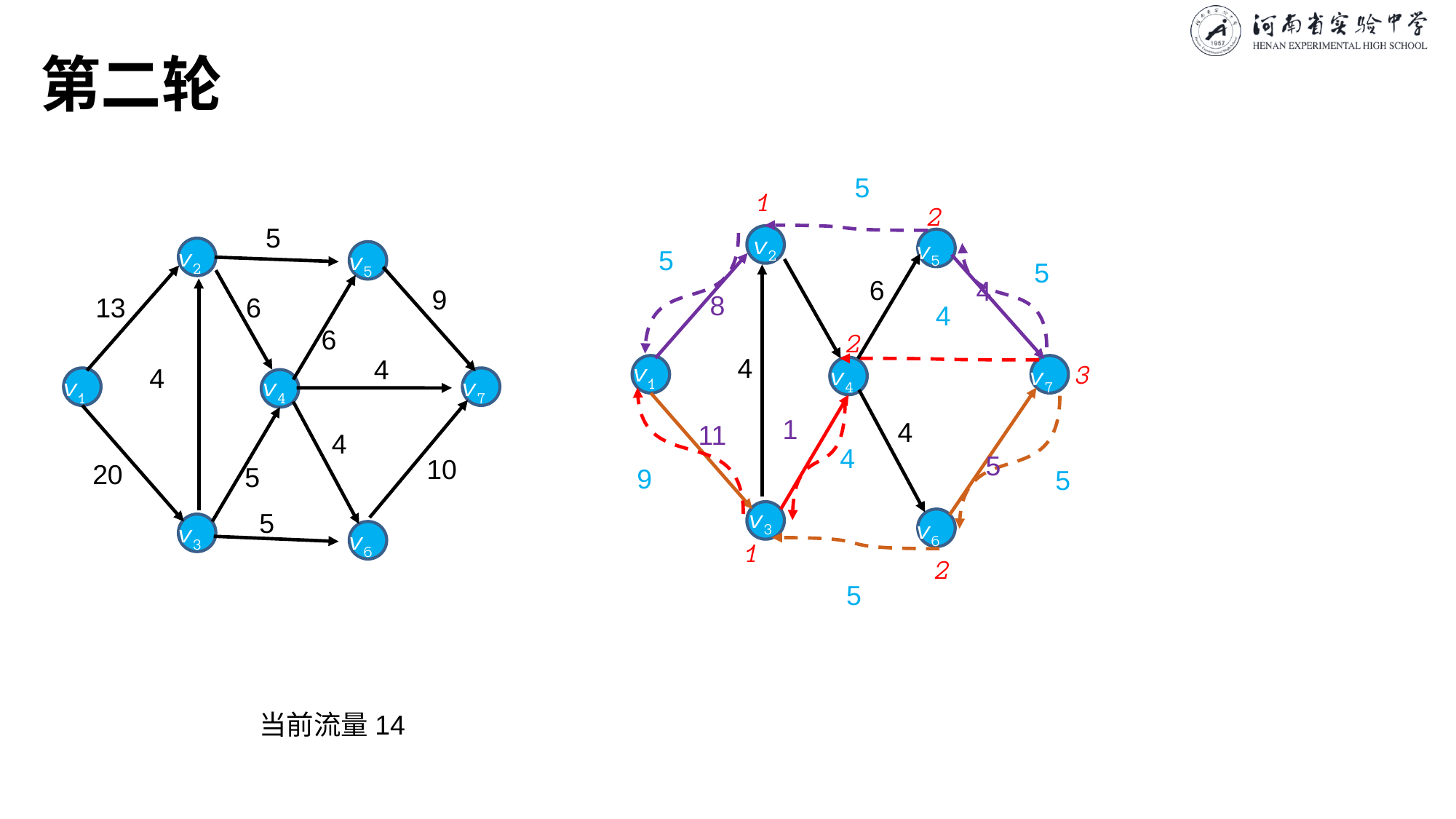

# 第二轮
5
1
2
5
v2

v5

v2
5
v5

5
6
4
9
8
6
13
4
6
2
4
4
v1
3
v4
v7

4

v1
v4
v7

1
4
11
4
4
5
10
20
5
9
5
v3
5

v6

v3

v6

1
2
5
当前流量14